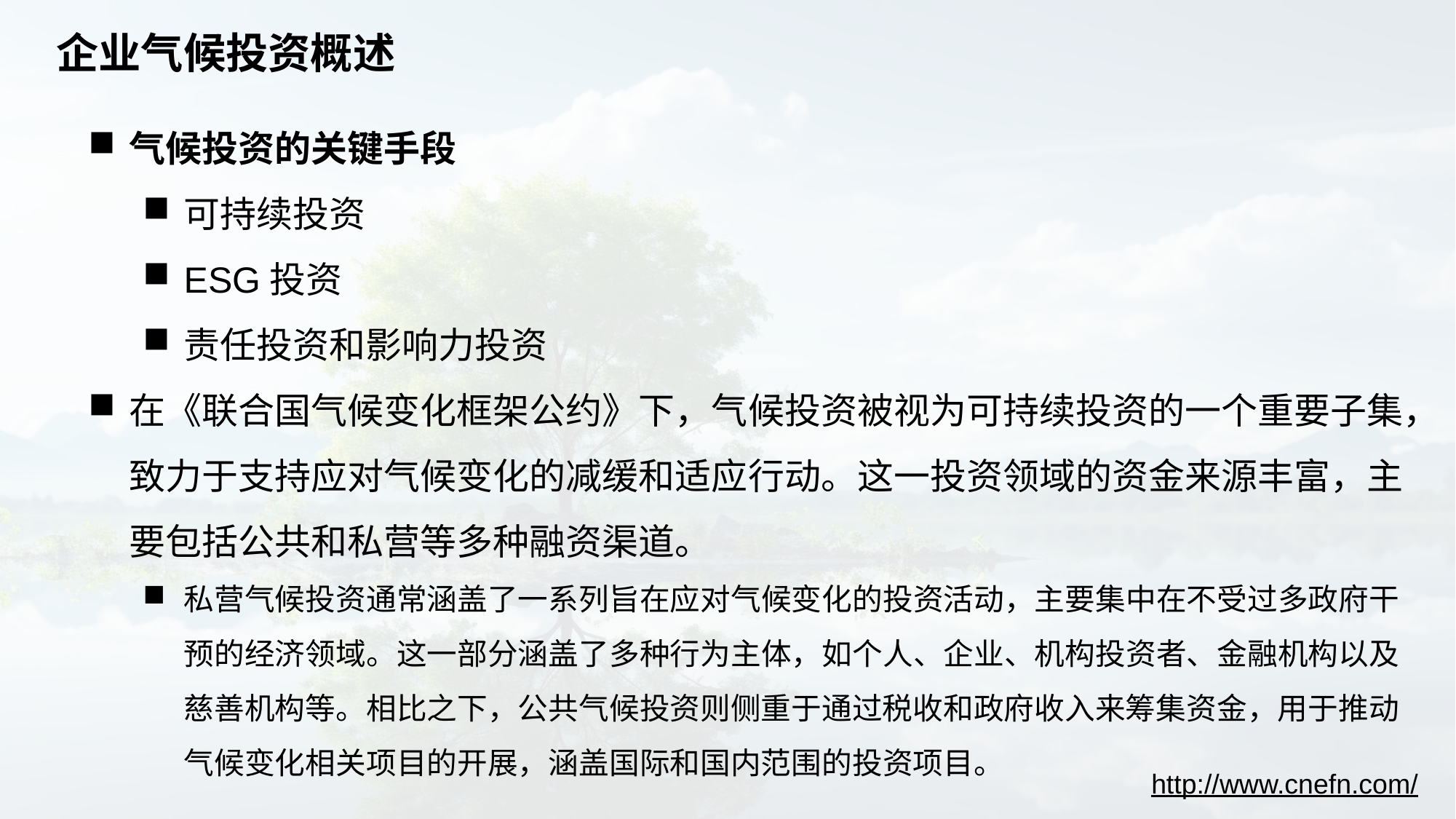

# 企业气候投资概述
气候投资的关键手段
可持续投资
ESG投资
责任投资和影响力投资
在《联合国气候变化框架公约》下，气候投资被视为可持续投资的一个重要子集，致力于支持应对气候变化的减缓和适应行动。这一投资领域的资金来源丰富，主要包括公共和私营等多种融资渠道。
私营气候投资通常涵盖了一系列旨在应对气候变化的投资活动，主要集中在不受过多政府干预的经济领域。这一部分涵盖了多种行为主体，如个人、企业、机构投资者、金融机构以及慈善机构等。相比之下，公共气候投资则侧重于通过税收和政府收入来筹集资金，用于推动气候变化相关项目的开展，涵盖国际和国内范围的投资项目。